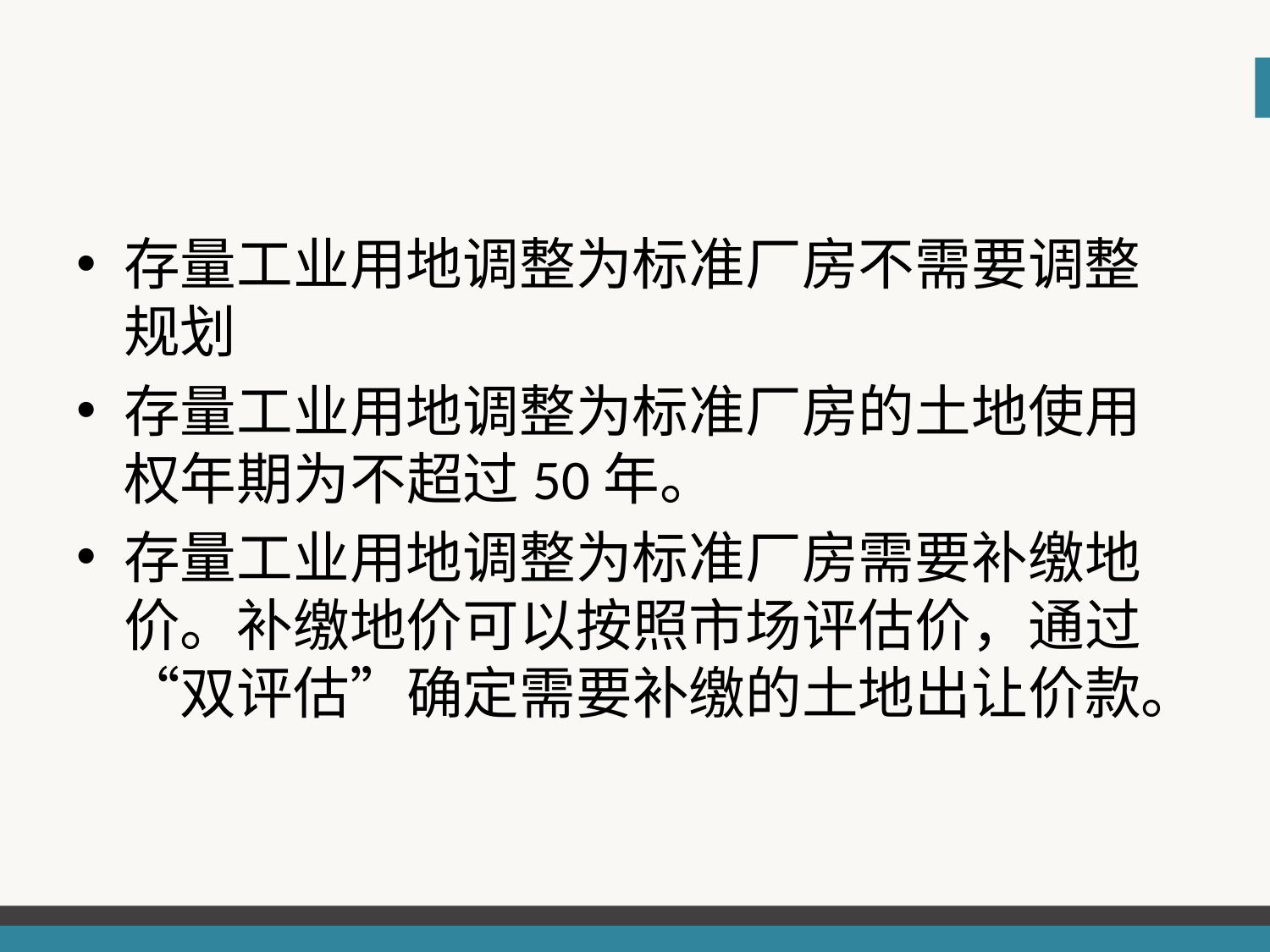

#
存量工业用地调整为标准厂房不需要调整规划
存量工业用地调整为标准厂房的土地使用权年期为不超过50年。
存量工业用地调整为标准厂房需要补缴地价。补缴地价可以按照市场评估价，通过“双评估”确定需要补缴的土地出让价款。